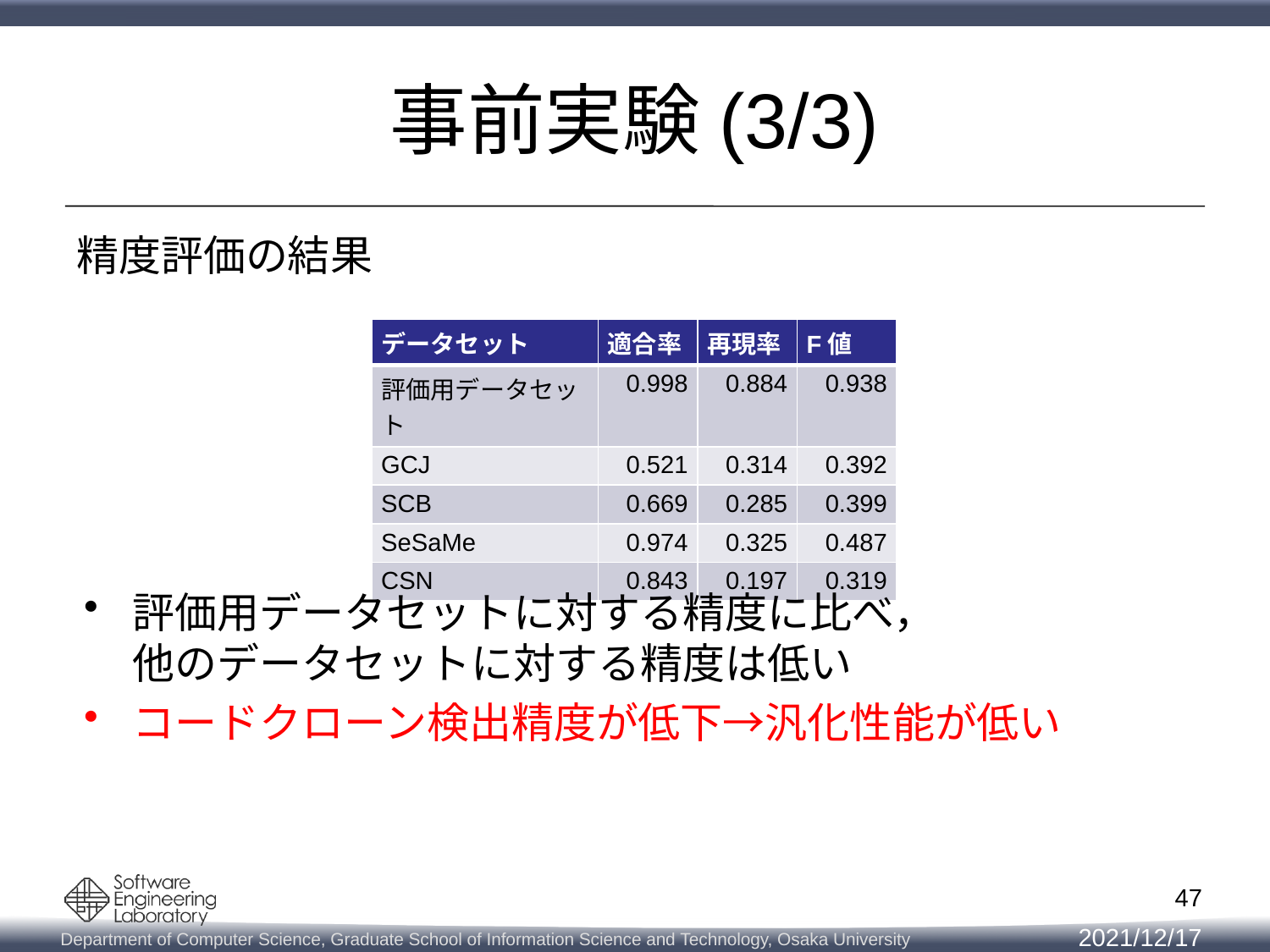

# 事前実験(3/3)
精度評価の結果
| データセット | 適合率 | 再現率 | F値 |
| --- | --- | --- | --- |
| 評価用データセット | 0.998 | 0.884 | 0.938 |
| GCJ | 0.521 | 0.314 | 0.392 |
| SCB | 0.669 | 0.285 | 0.399 |
| SeSaMe | 0.974 | 0.325 | 0.487 |
| CSN | 0.843 | 0.197 | 0.319 |
評価用データセットに対する精度に比べ，
他のデータセットに対する精度は低い
コードクローン検出精度が低下→汎化性能が低い
47
2021/12/17